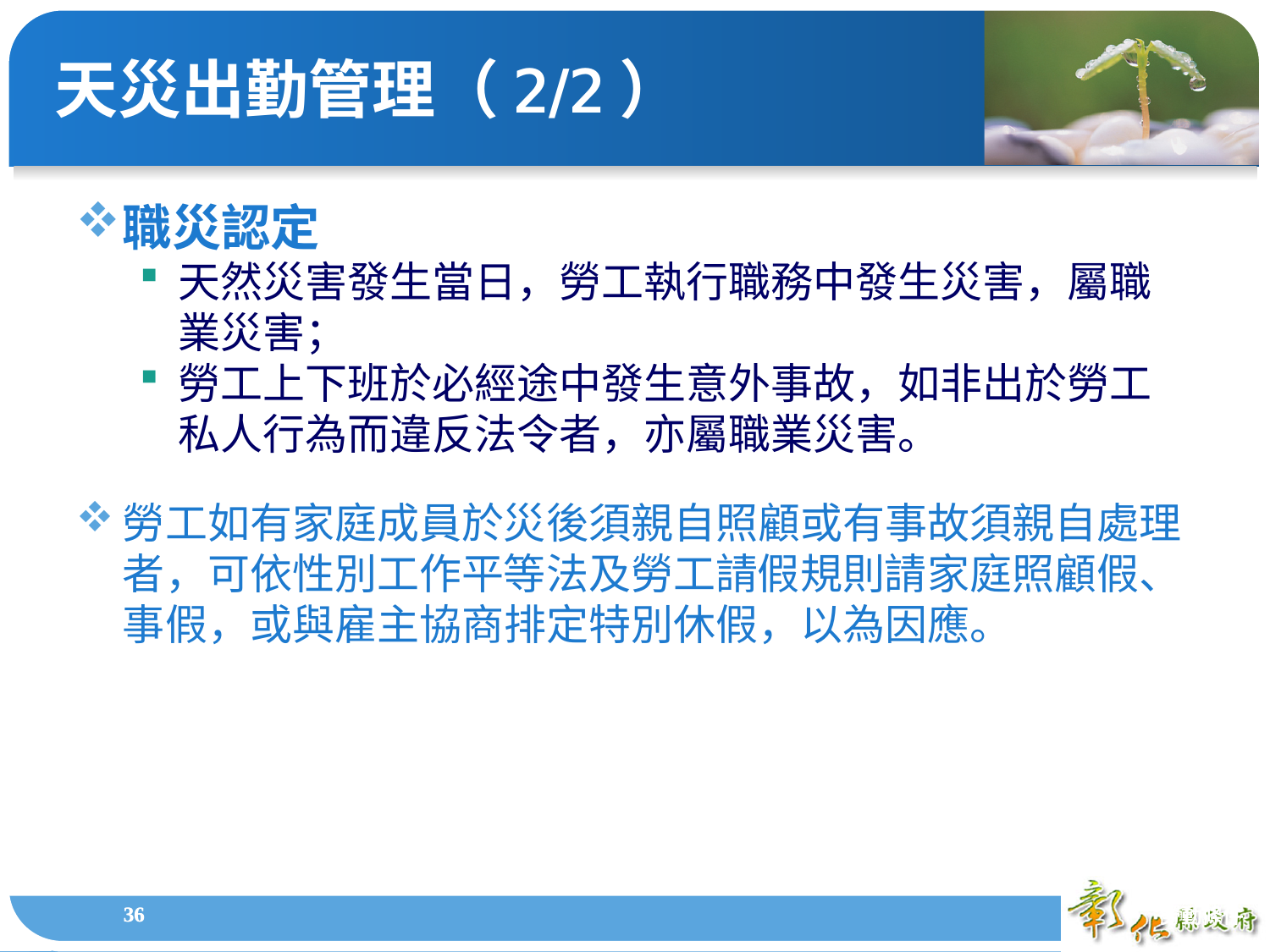

天災出勤管理（2/2）
職災認定
天然災害發生當日，勞工執行職務中發生災害，屬職業災害；
勞工上下班於必經途中發生意外事故，如非出於勞工私人行為而違反法令者，亦屬職業災害。

勞工如有家庭成員於災後須親自照顧或有事故須親自處理者，可依性別工作平等法及勞工請假規則請家庭照顧假、事假，或與雇主協商排定特別休假，以為因應。

36
36
勞動條件